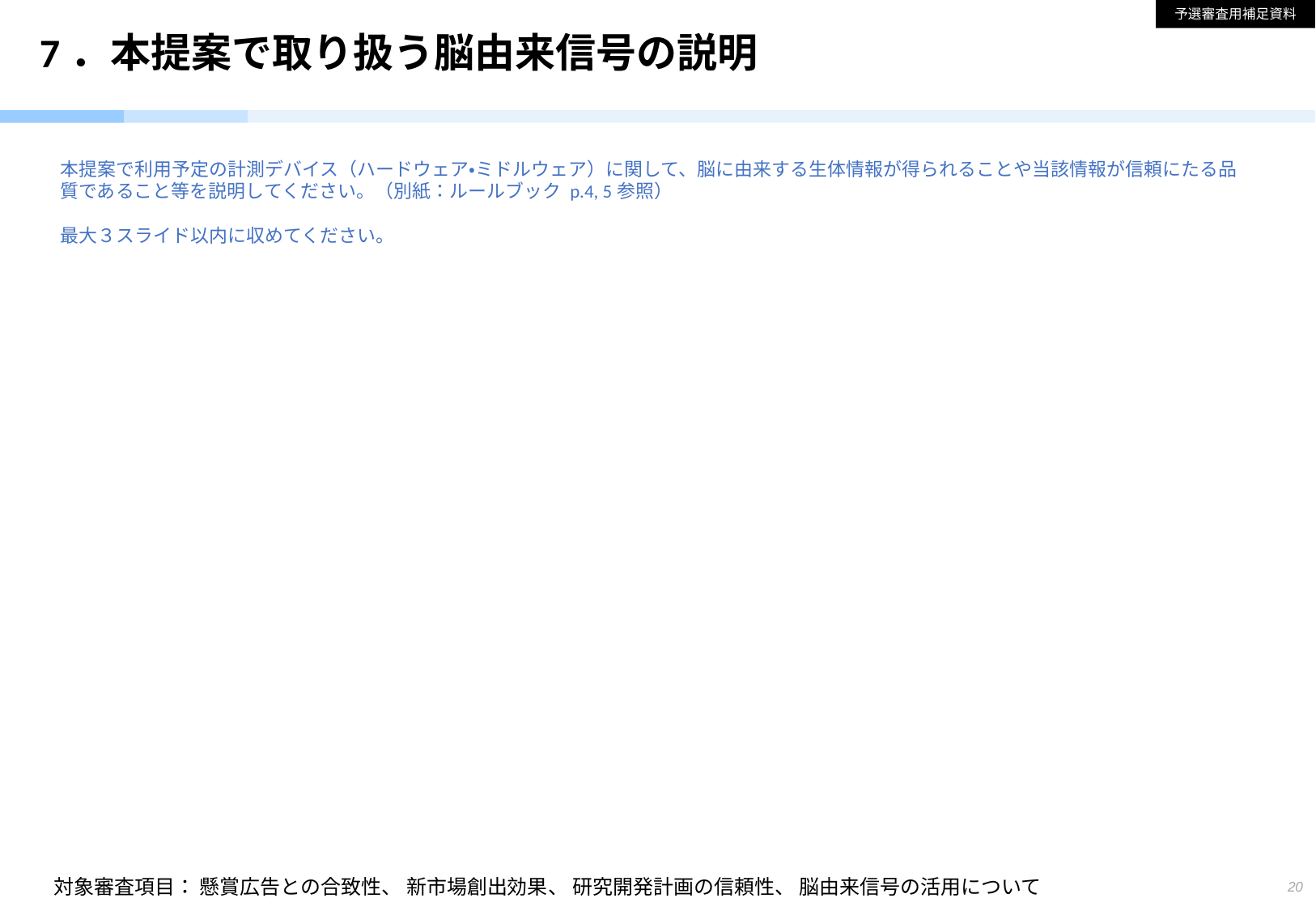

予選審査用補足資料
# 7．本提案で取り扱う脳由来信号の説明
本提案で利用予定の計測デバイス（ハードウェア・ミドルウェア）に関して、脳に由来する生体情報が得られることや当該情報が信頼にたる品質であること等を説明してください。（別紙：ルールブック p.4, 5参照）

最大３スライド以内に収めてください。
対象審査項目： 懸賞広告との合致性、 新市場創出効果、 研究開発計画の信頼性、 脳由来信号の活用について
20